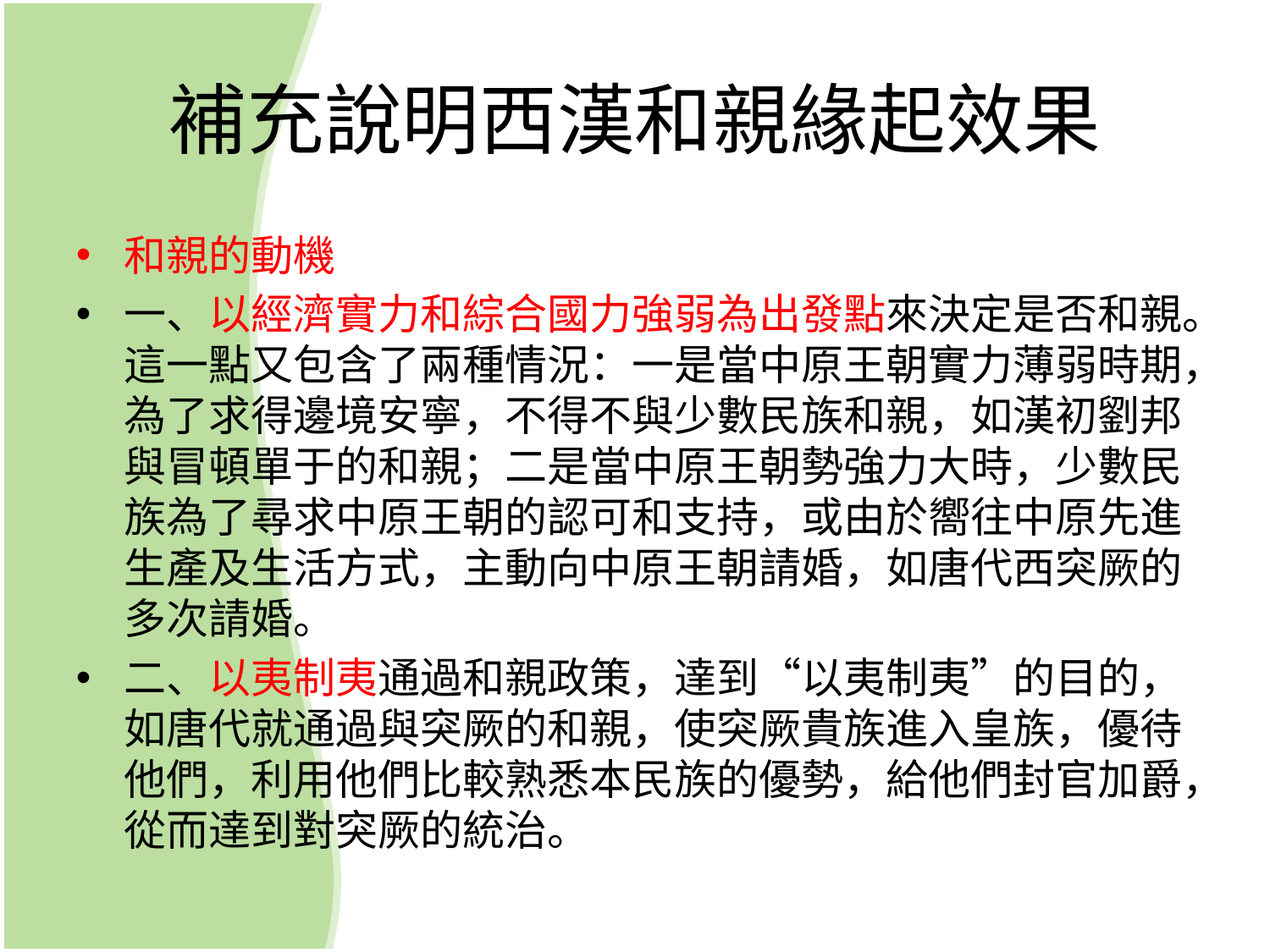

# 補充說明西漢和親緣起效果
和親的動機
一、以經濟實力和綜合國力強弱為出發點來決定是否和親。這一點又包含了兩種情況：一是當中原王朝實力薄弱時期，為了求得邊境安寧，不得不與少數民族和親，如漢初劉邦與冒頓單于的和親；二是當中原王朝勢強力大時，少數民族為了尋求中原王朝的認可和支持，或由於嚮往中原先進生產及生活方式，主動向中原王朝請婚，如唐代西突厥的多次請婚。
二、以夷制夷通過和親政策，達到“以夷制夷”的目的，如唐代就通過與突厥的和親，使突厥貴族進入皇族，優待他們，利用他們比較熟悉本民族的優勢，給他們封官加爵，從而達到對突厥的統治。